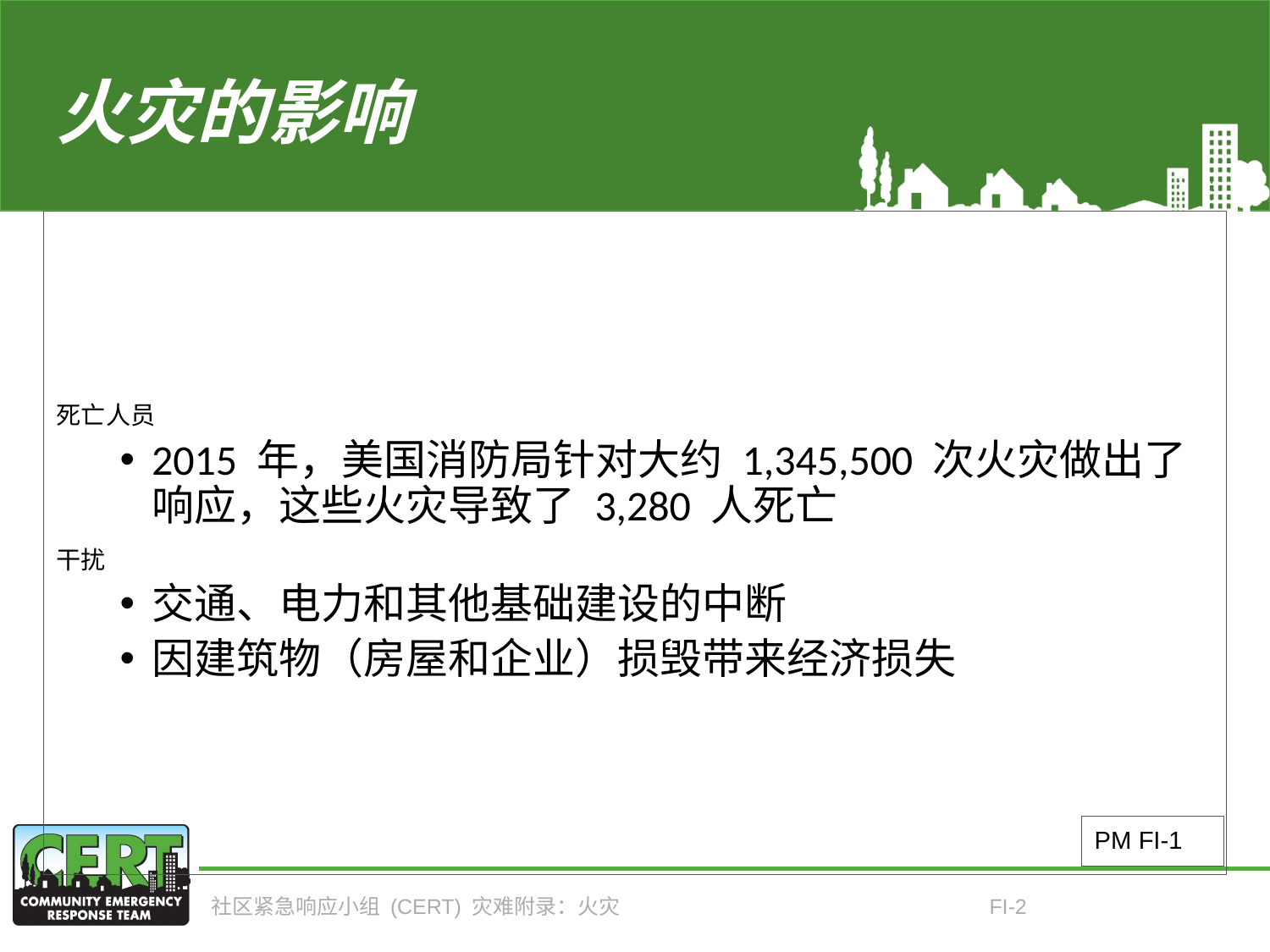

# 火灾的影响
死亡人员
2015 年，美国消防局针对大约 1,345,500 次火灾做出了响应，这些火灾导致了 3,280 人死亡
干扰
交通、电力和其他基础建设的中断
因建筑物（房屋和企业）损毁带来经济损失
PM FI-1
社区紧急响应小组 (CERT) 灾难附录：火灾
FI-2